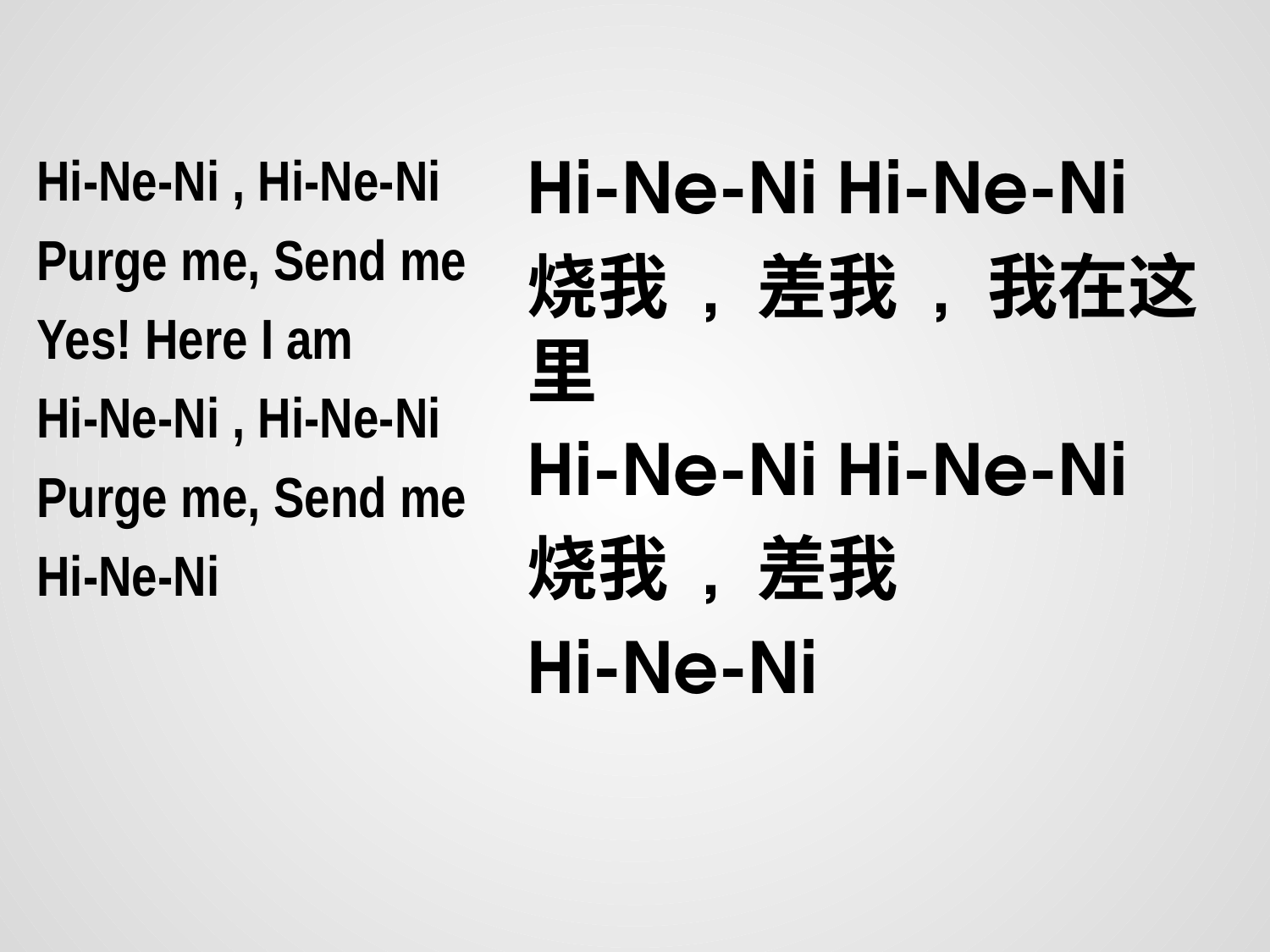

Hi-Ne-Ni , Hi-Ne-Ni
Purge me, Send me
Yes! Here I am
Hi-Ne-Ni , Hi-Ne-Ni
Purge me, Send me
Hi-Ne-Ni
Hi-Ne-Ni Hi-Ne-Ni
烧我 , 差我 , 我在这里
Hi-Ne-Ni Hi-Ne-Ni
烧我 , 差我
Hi-Ne-Ni